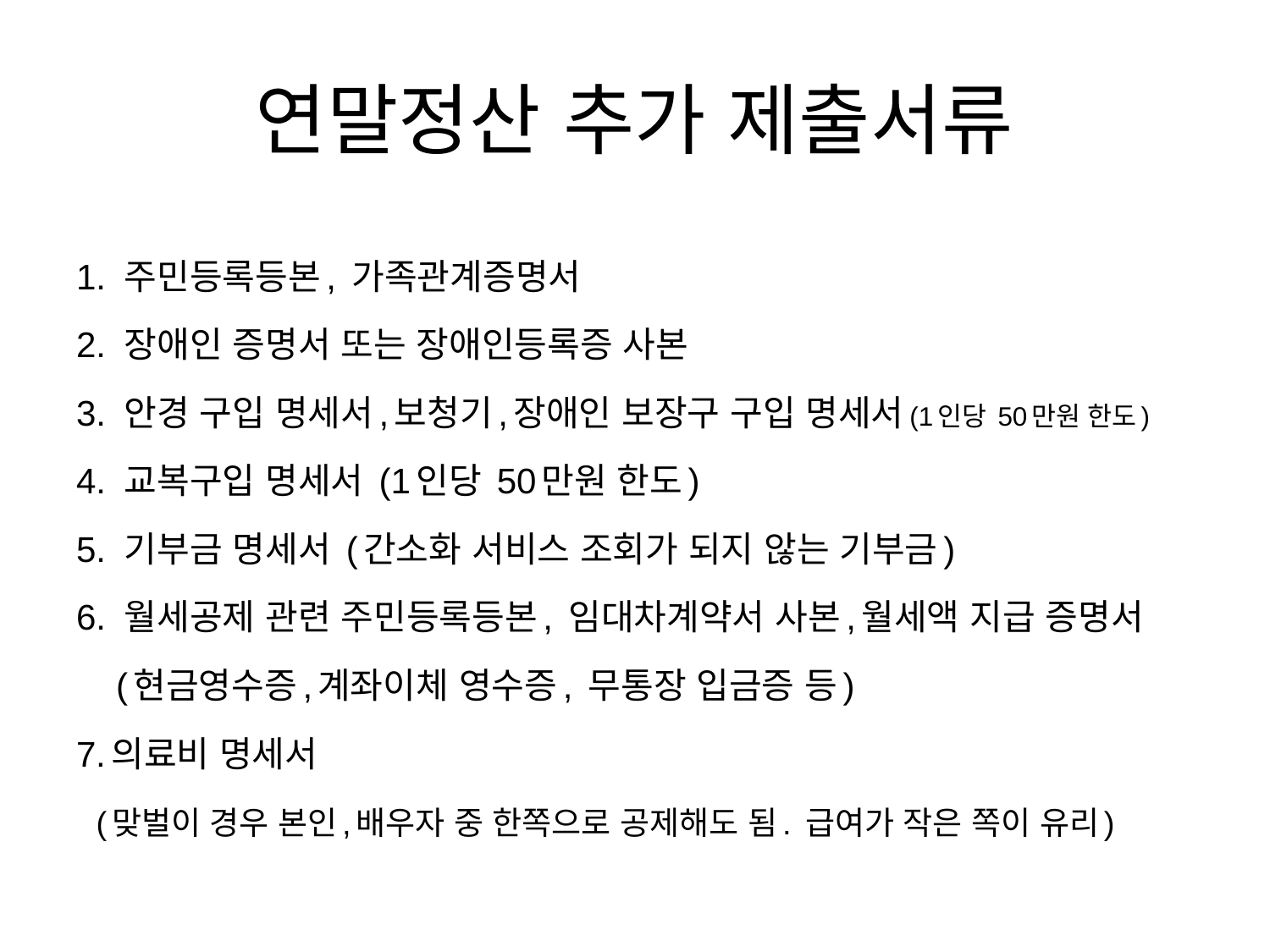

# 연말정산 추가 제출서류
주민등록등본, 가족관계증명서
장애인 증명서 또는 장애인등록증 사본
안경 구입 명세서,보청기,장애인 보장구 구입 명세서(1인당 50만원 한도)
교복구입 명세서 (1인당 50만원 한도)
기부금 명세서 (간소화 서비스 조회가 되지 않는 기부금)
월세공제 관련 주민등록등본, 임대차계약서 사본,월세액 지급 증명서
    (현금영수증,계좌이체 영수증, 무통장 입금증 등)
7.의료비 명세서
  (맞벌이 경우 본인,배우자 중 한쪽으로 공제해도 됨. 급여가 작은 쪽이 유리)